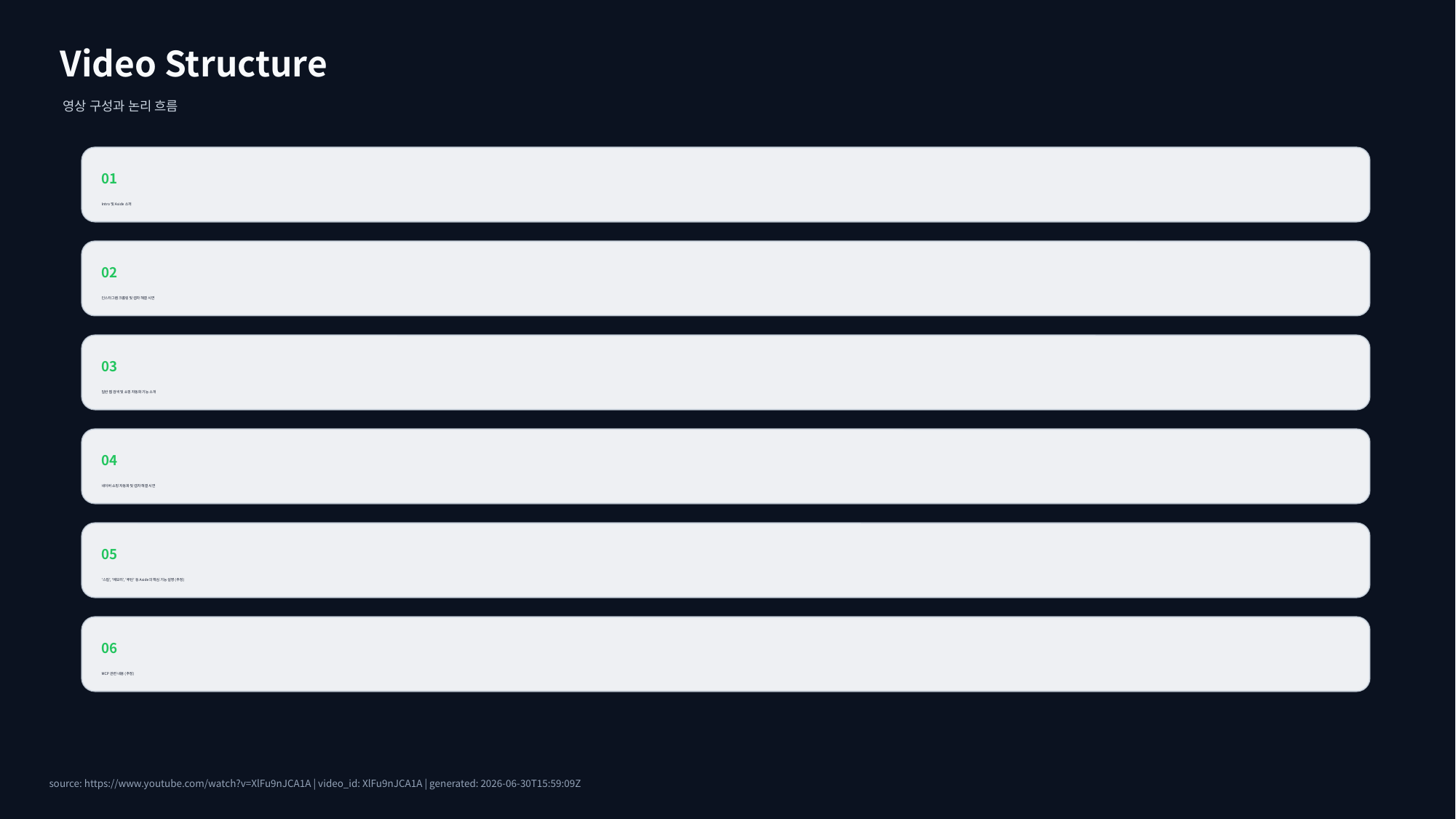

Video Structure
영상 구성과 논리 흐름

01
Intro 및 Aside 소개

02
인스타그램 크롤링 및 캡차 해결 시연

03
일반 웹 검색 및 쇼핑 자동화 기능 소개

04
네이버 쇼핑 자동화 및 캡차 해결 시연

05
'스킬', '메모리', '루틴' 등 Aside의 핵심 기능 설명 (추정)

06
MCP 관련 내용 (추정)
source: https://www.youtube.com/watch?v=XlFu9nJCA1A | video_id: XlFu9nJCA1A | generated: 2026-06-30T15:59:09Z